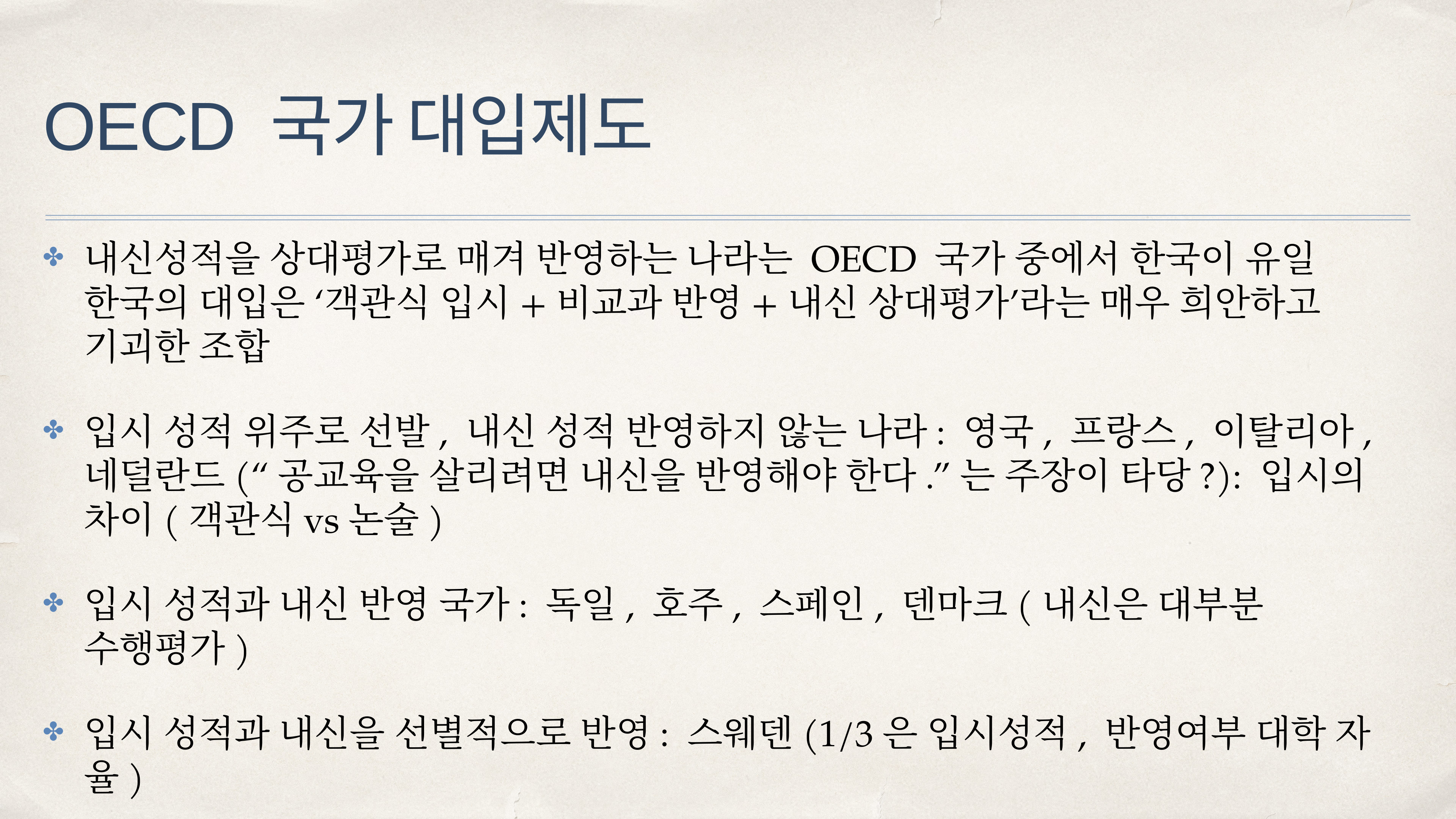

# OECD 국가 대입제도
내신성적을 상대평가로 매겨 반영하는 나라는 OECD 국가 중에서 한국이 유일 한국의 대입은 ‘객관식 입시+비교과 반영+내신 상대평가’라는 매우 희안하고 기괴한 조합
입시 성적 위주로 선발, 내신 성적 반영하지 않는 나라: 영국, 프랑스, 이탈리아, 네덜란드(“공교육을 살리려면 내신을 반영해야 한다.”는 주장이 타당?): 입시의 차이(객관식vs논술)
입시 성적과 내신 반영 국가: 독일, 호주, 스페인, 덴마크(내신은 대부분 수행평가)
입시 성적과 내신을 선별적으로 반영: 스웨덴(1/3은 입시성적, 반영여부 대학 자율)